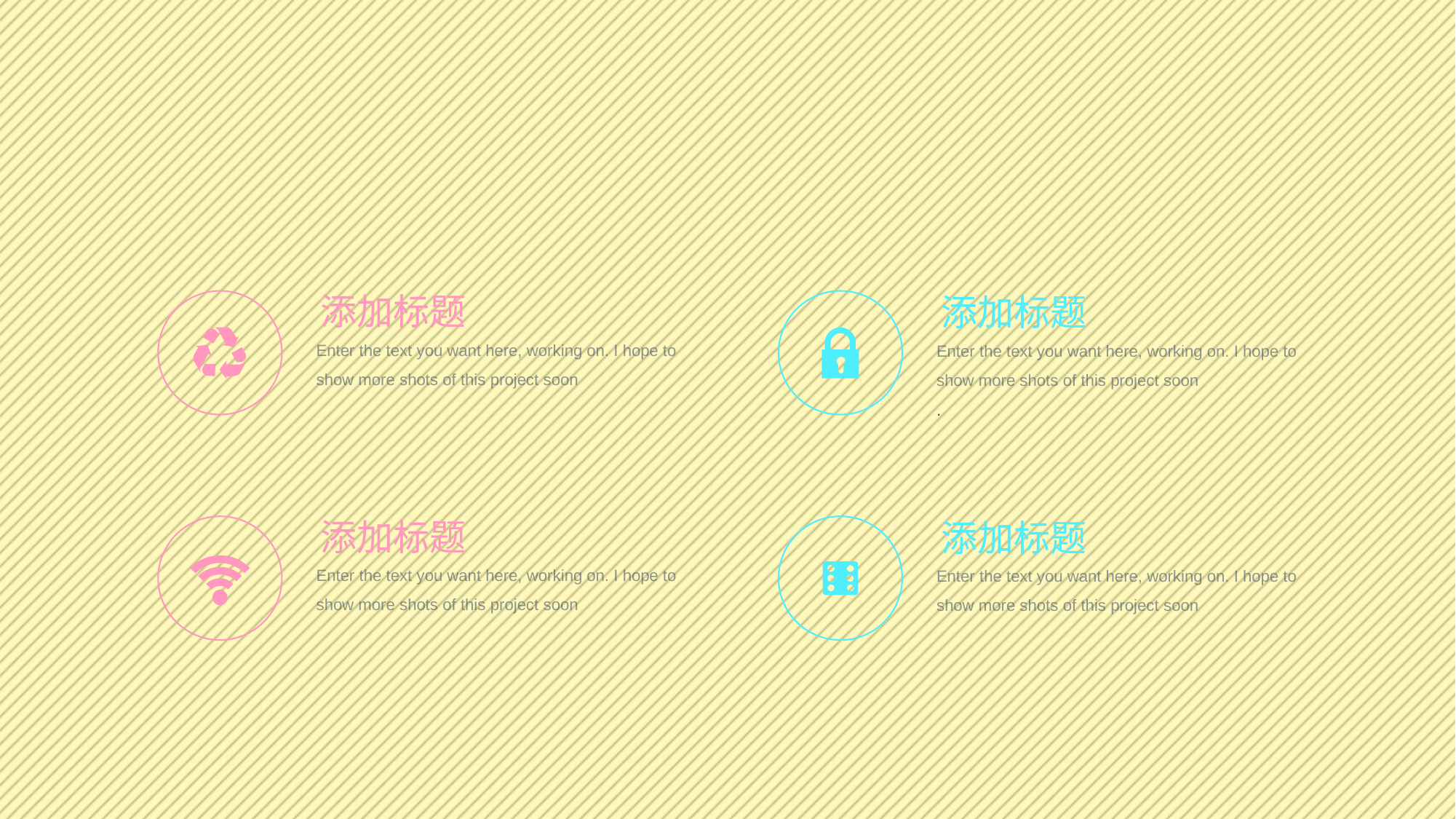

添加标题
添加标题

Enter the text you want here, working on. I hope to show more shots of this project soon

Enter the text you want here, working on. I hope to show more shots of this project soon
.
添加标题
添加标题

Enter the text you want here, working on. I hope to show more shots of this project soon
Enter the text you want here, working on. I hope to show more shots of this project soon